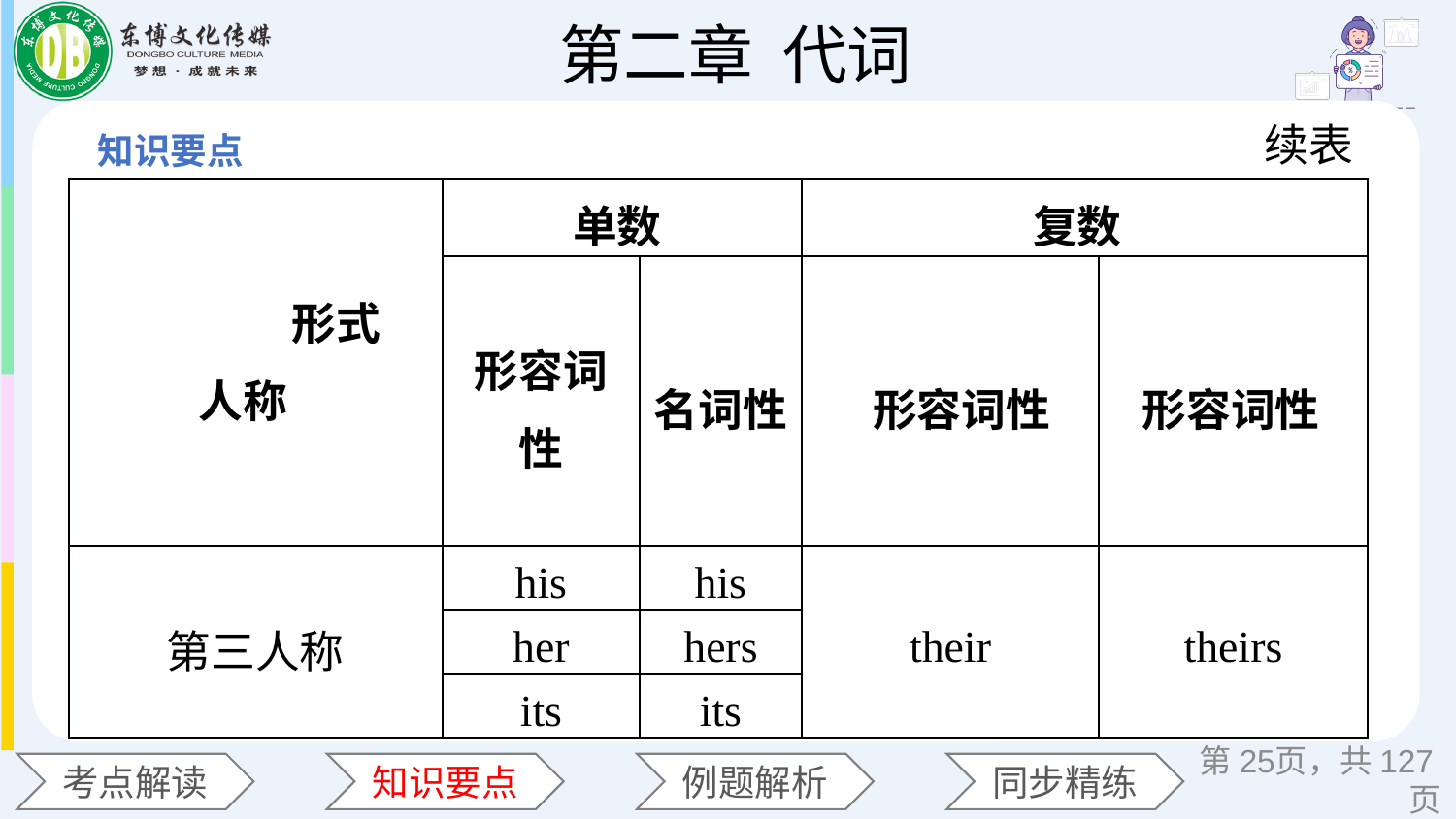

续表
| 形式 人称 | 单数 |  | 复数 |  |
| --- | --- | --- | --- | --- |
|  | 形容词性 | 名词性 | 形容词性 | 形容词性 |
| 第三人称 | his | his | their | theirs |
|  | her | hers |  |  |
|  | its | its |  |  |

第25页，共127页